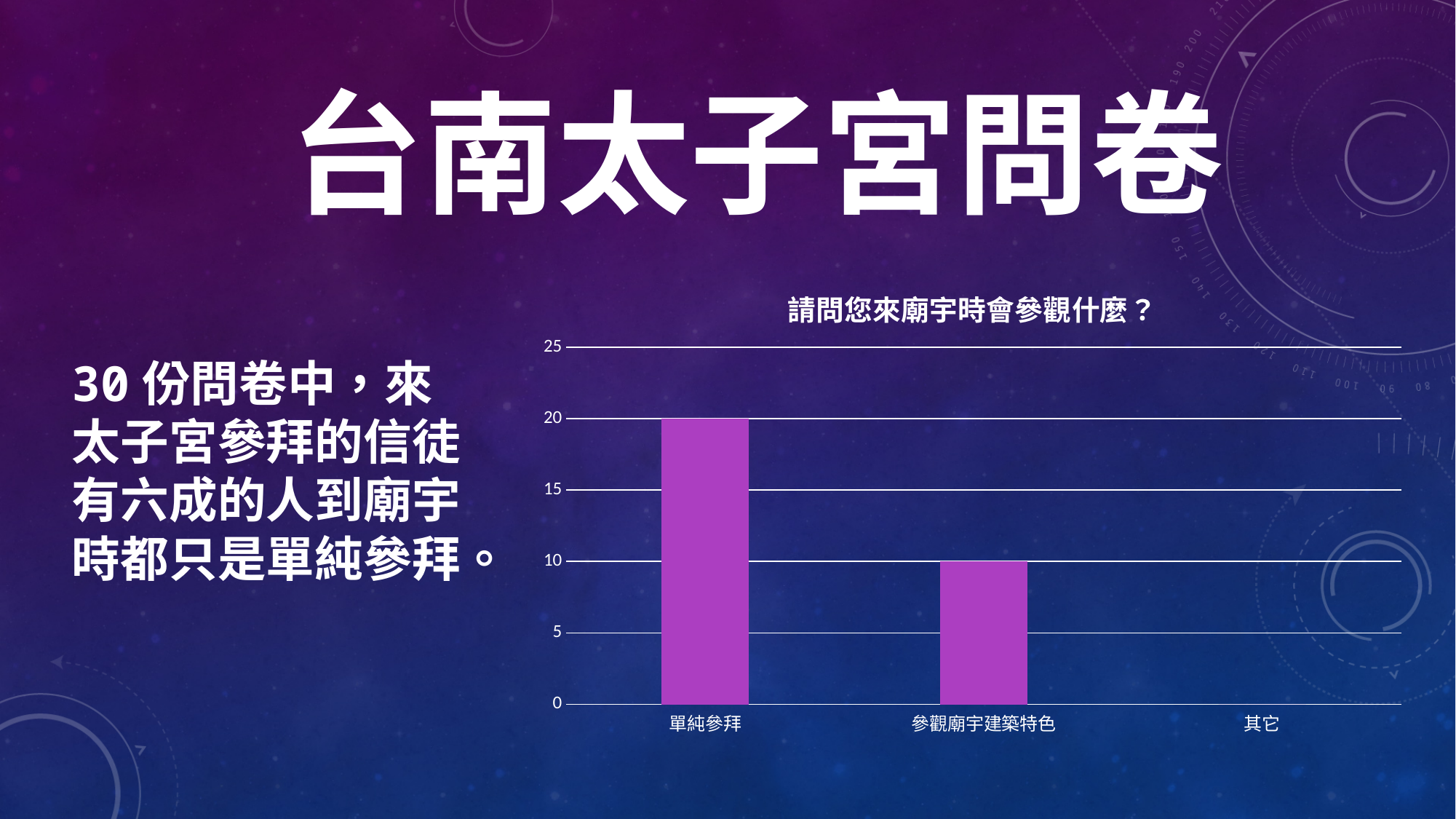

# 台南太子宮問卷

### Chart:

| Category | 請問您來廟宇時會參觀什麼？ |
|---|---|
| 單純參拜 | 20.0 |
| 參觀廟宇建築特色 | 10.0 |
| 其它 | 0.0 |
30份問卷中，來太子宮參拜的信徒有六成的人到廟宇時都只是單純參拜。